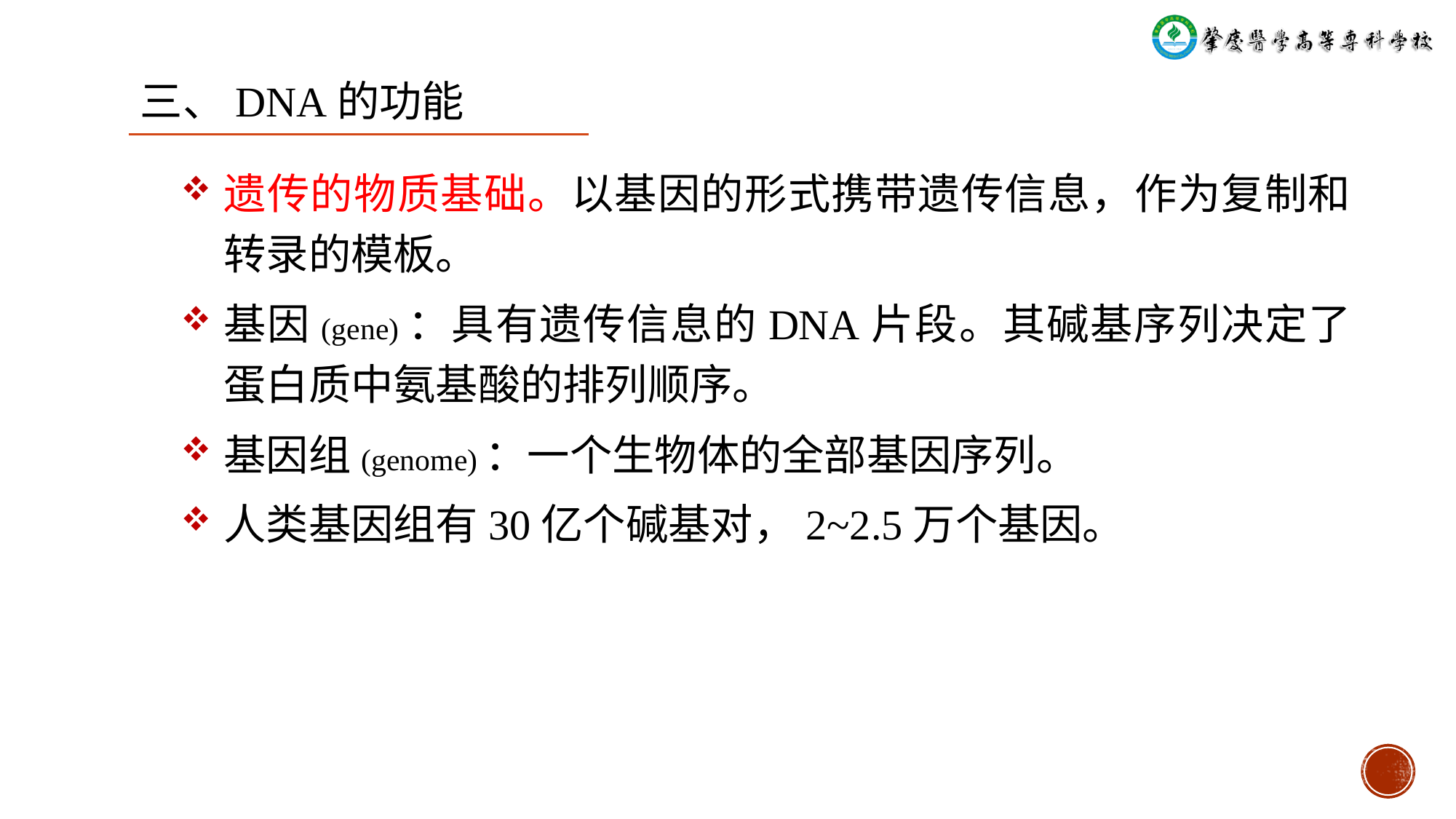

三、DNA的功能
遗传的物质基础。以基因的形式携带遗传信息，作为复制和转录的模板。
基因(gene)：具有遗传信息的DNA片段。其碱基序列决定了蛋白质中氨基酸的排列顺序。
基因组(genome)：一个生物体的全部基因序列。
人类基因组有30亿个碱基对，2~2.5万个基因。